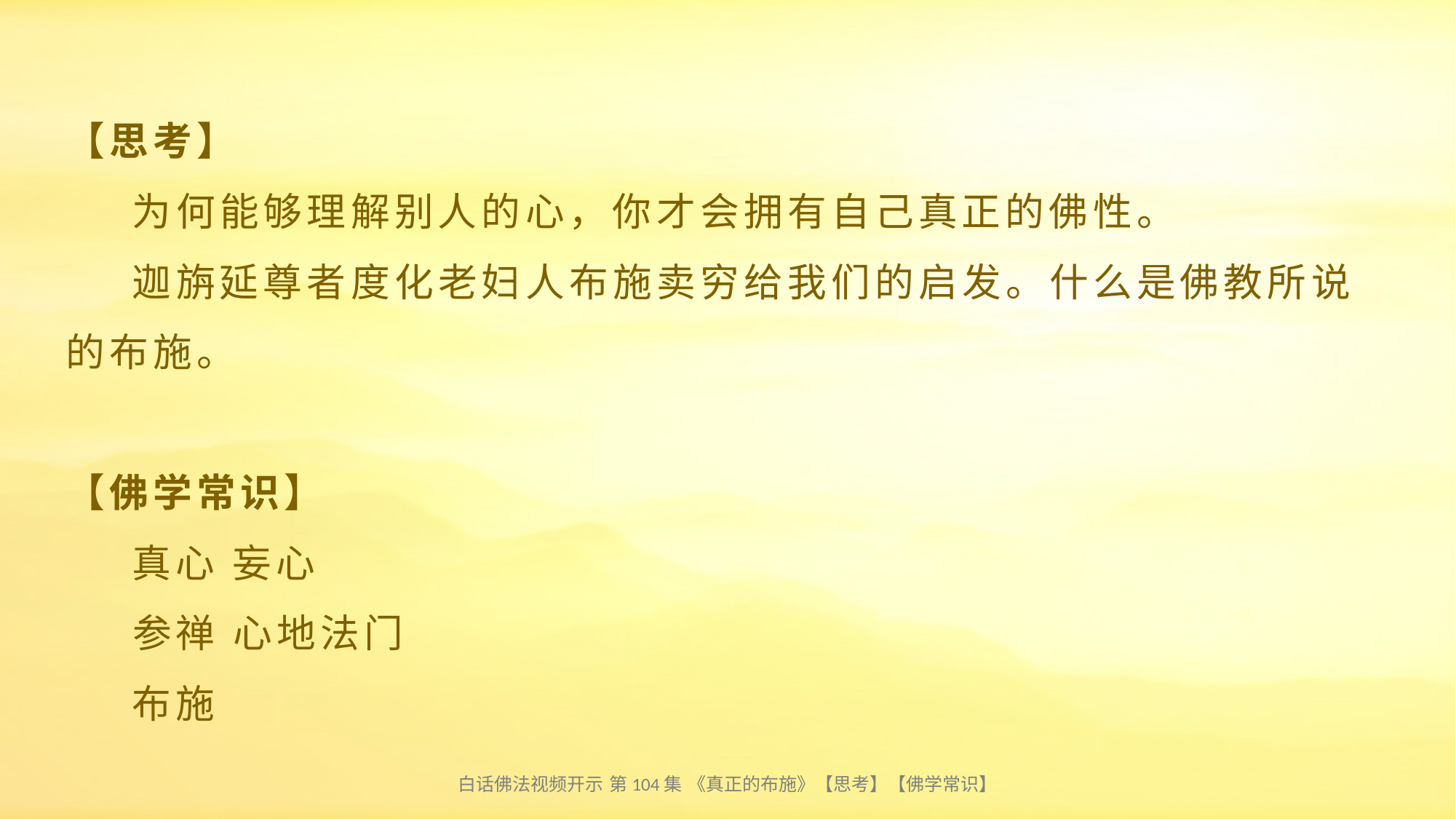

# 【思考】 为何能够理解别人的心，你才会拥有自己真正的佛性。 迦旃延尊者度化老妇人布施卖穷给我们的启发。什么是佛教所说的布施。 【佛学常识】 真心 妄心 参禅 心地法门 布施
白话佛法视频开示 第104集 《真正的布施》【思考】【佛学常识】